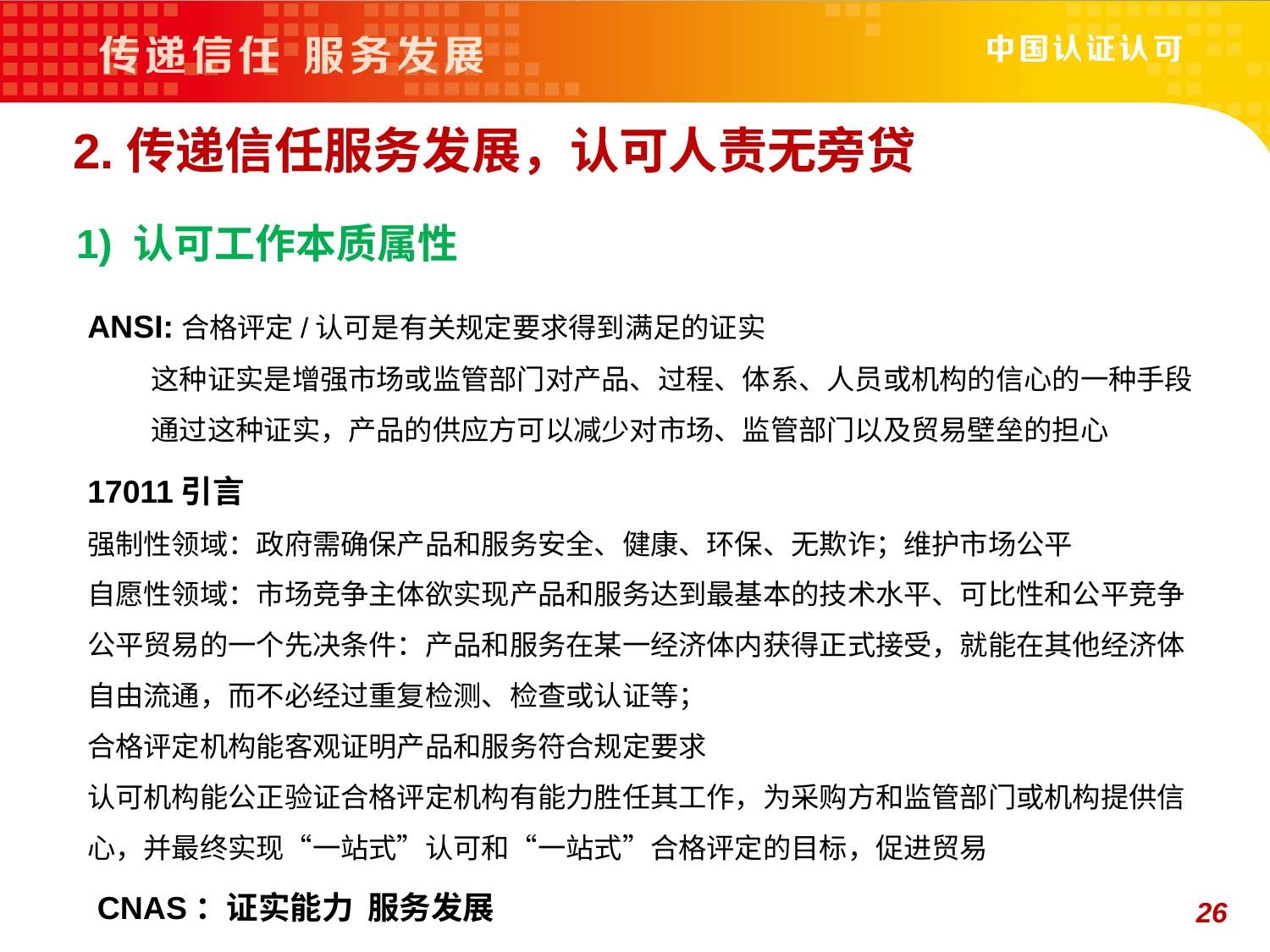

2.传递信任服务发展，认可人责无旁贷
1) 认可工作本质属性
ANSI:合格评定/认可是有关规定要求得到满足的证实
         这种证实是增强市场或监管部门对产品、过程、体系、人员或机构的信心的一种手段
         通过这种证实，产品的供应方可以减少对市场、监管部门以及贸易壁垒的担心
17011引言
强制性领域：政府需确保产品和服务安全、健康、环保、无欺诈；维护市场公平
自愿性领域：市场竞争主体欲实现产品和服务达到最基本的技术水平、可比性和公平竞争
公平贸易的一个先决条件：产品和服务在某一经济体内获得正式接受，就能在其他经济体自由流通，而不必经过重复检测、检查或认证等；
合格评定机构能客观证明产品和服务符合规定要求
认可机构能公正验证合格评定机构有能力胜任其工作，为采购方和监管部门或机构提供信心，并最终实现“一站式”认可和“一站式”合格评定的目标，促进贸易
CNAS：证实能力  服务发展
26